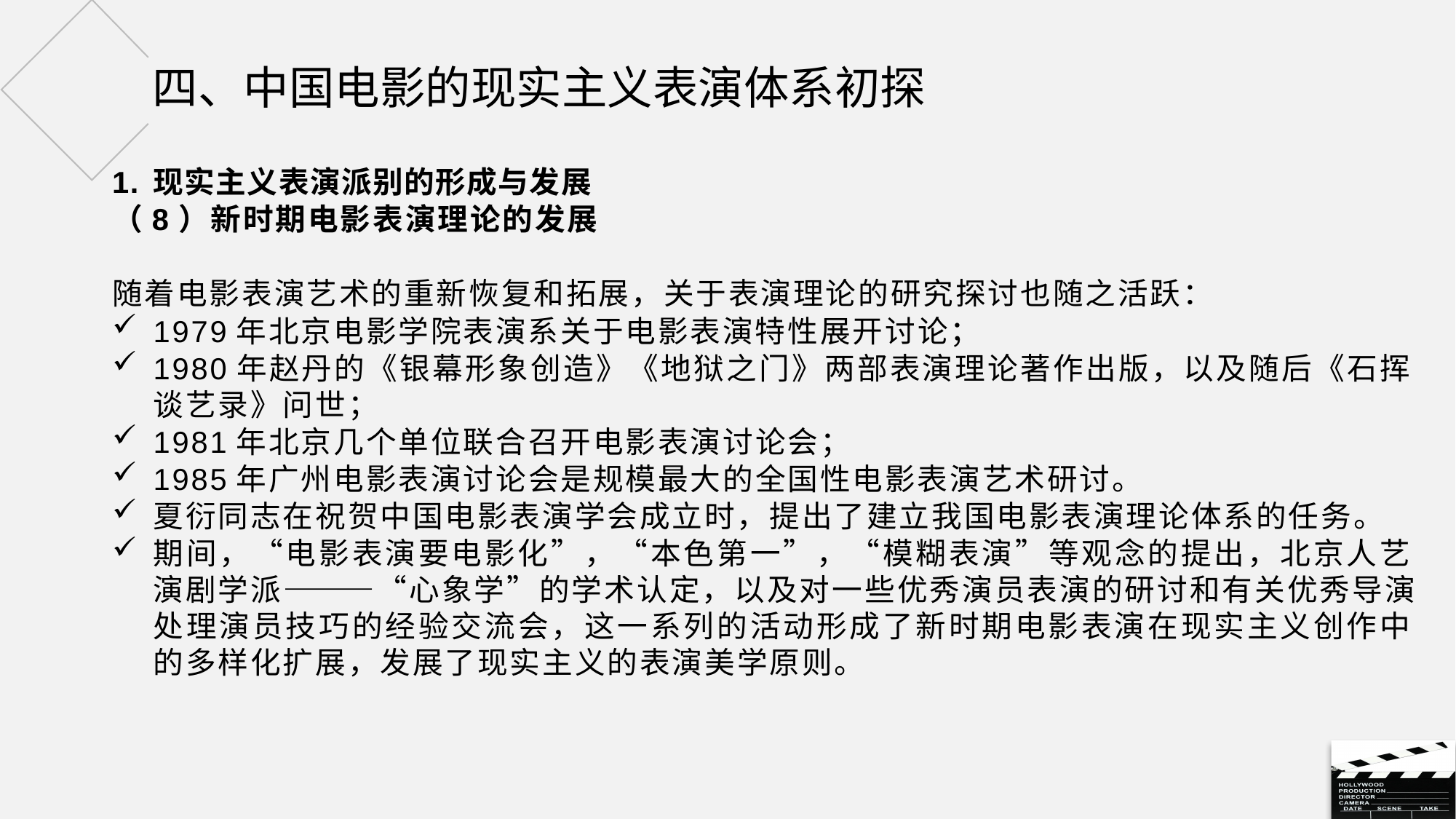

# 四、中国电影的现实主义表演体系初探
现实主义表演派别的形成与发展
（8）新时期电影表演理论的发展

随着电影表演艺术的重新恢复和拓展，关于表演理论的研究探讨也随之活跃：
1979年北京电影学院表演系关于电影表演特性展开讨论；
1980年赵丹的《银幕形象创造》《地狱之门》两部表演理论著作出版，以及随后《石挥谈艺录》问世；
1981年北京几个单位联合召开电影表演讨论会；
1985年广州电影表演讨论会是规模最大的全国性电影表演艺术研讨。
夏衍同志在祝贺中国电影表演学会成立时，提出了建立我国电影表演理论体系的任务。
期间，“电影表演要电影化”，“本色第一”，“模糊表演”等观念的提出，北京人艺演剧学派———“心象学”的学术认定，以及对一些优秀演员表演的研讨和有关优秀导演处理演员技巧的经验交流会，这一系列的活动形成了新时期电影表演在现实主义创作中的多样化扩展，发展了现实主义的表演美学原则。